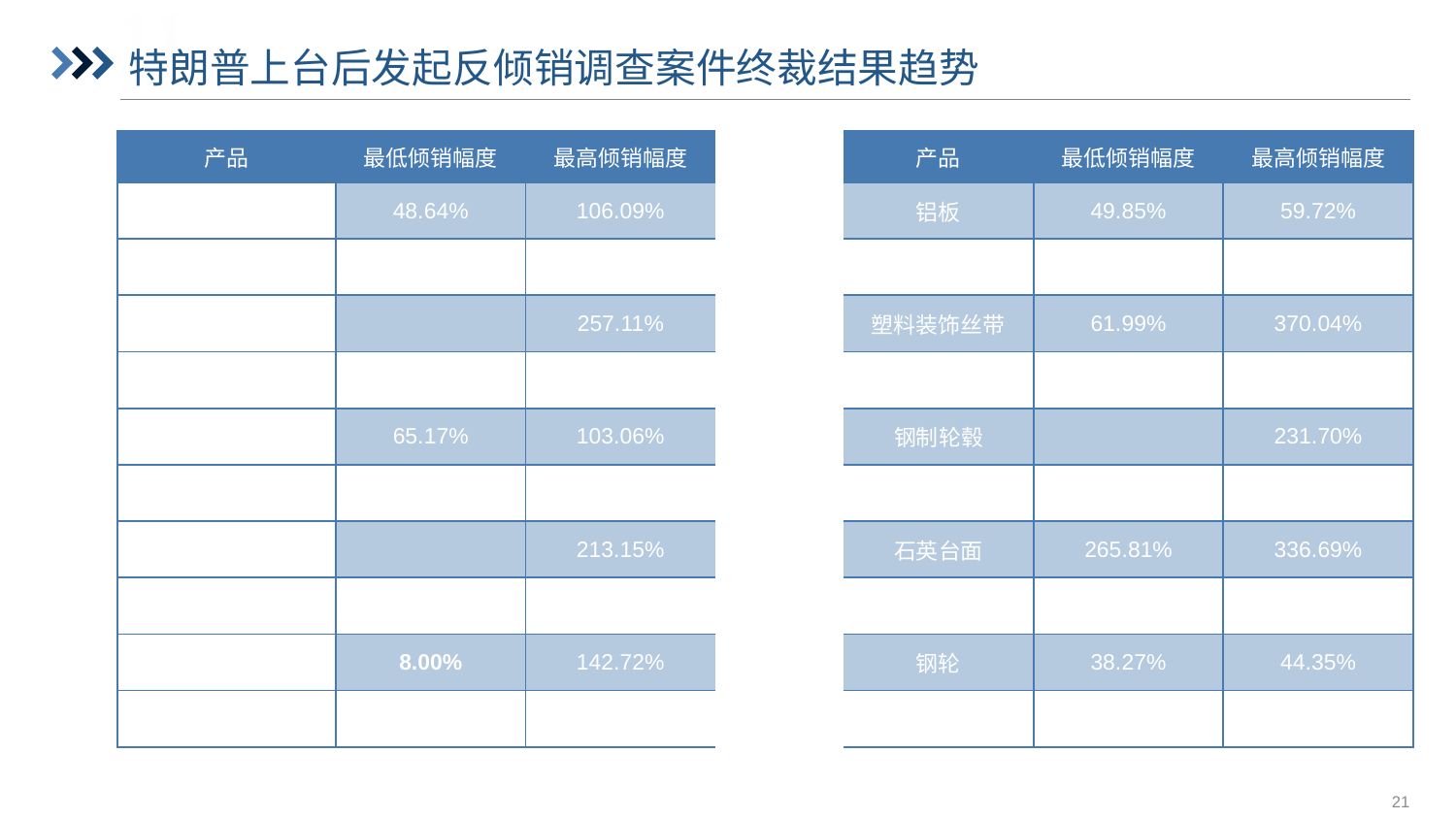

# 特朗普上台后发起反倾销调查案件终裁结果趋势
| 产品 | 最低倾销幅度 | 最高倾销幅度 |  | 产品 | 最低倾销幅度 | 最高倾销幅度 |
| --- | --- | --- | --- | --- | --- | --- |
| 铝箔 | 48.64% | 106.09% |  | 铝板 | 49.85% | 59.72% |
| 工具箱柜 | 97.11% | 244.29% |  | 橡皮筋 |  | 27.27% |
| 不锈钢法兰 |  | 257.11% |  | 塑料装饰丝带 | 61.99% | 370.04% |
| 冷拔机械管 | 45.15% | 186.89% |  | 铸铁污水管 |  | 235.93% |
| 细旦聚酯短纤 | 65.17% | 103.06% |  | 钢制轮毂 |  | 231.70% |
| 铸铁污水管配件 | 33.67% | 360.39% |  | 甘氨酸 |  | 144.01% |
| 葡萄糖酸钠 |  | 213.15% |  | 石英台面 | 265.81% | 336.69% |
| PTFE树脂 | 54.41% | 218.88% |  | 钢制丙烷气瓶 | 25.52% | 108.60% |
| 锻钢管件 | 8.00% | 142.72% |  | 钢轮 | 38.27% | 44.35% |
| 大口径焊缝钢管 |  | 132.63% |  | 钢制货架 | 18.06% | 144.50% |
21